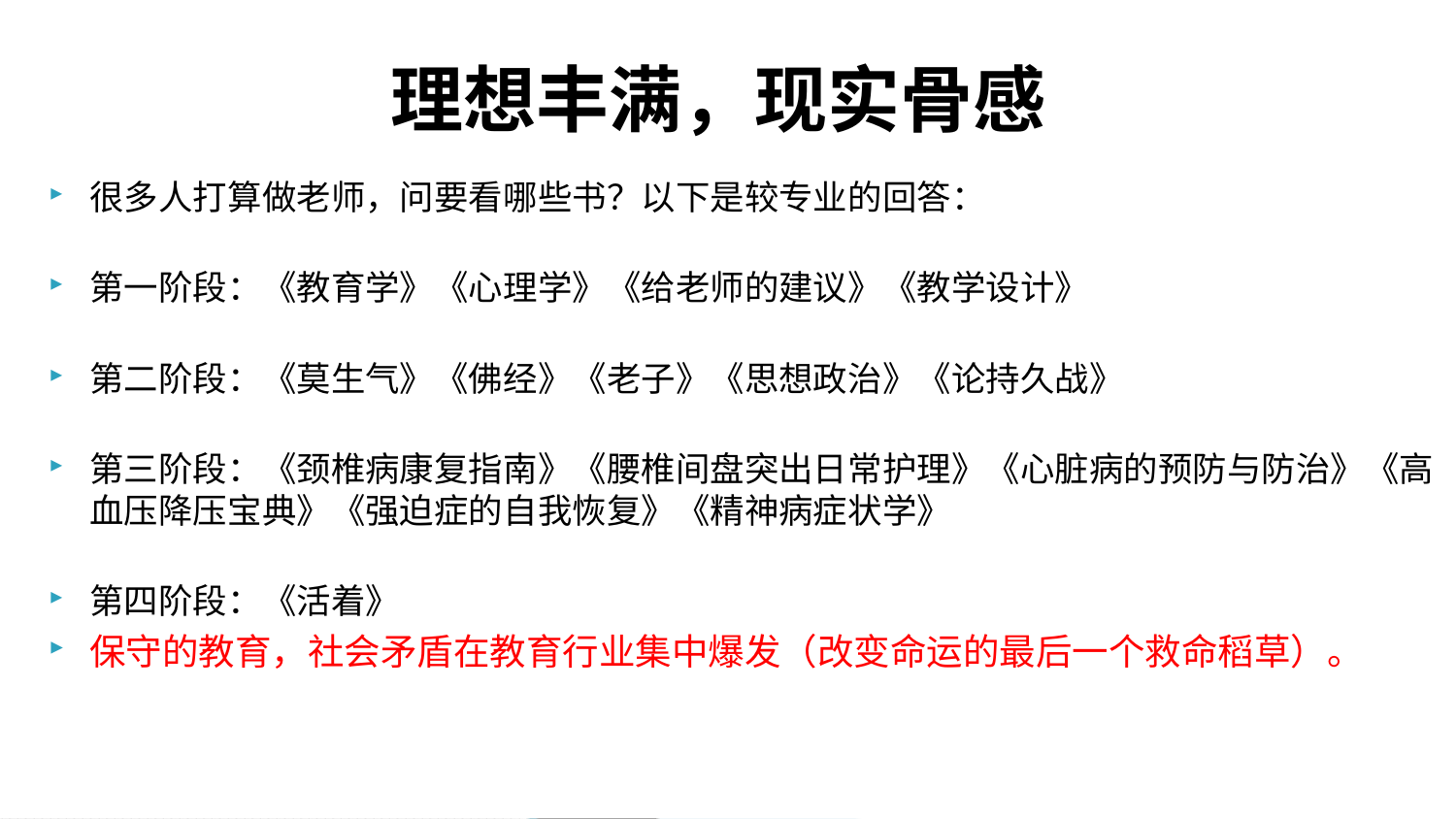

理想丰满，现实骨感
很多人打算做老师，问要看哪些书？以下是较专业的回答：
第一阶段：《教育学》《心理学》《给老师的建议》《教学设计》
第二阶段：《莫生气》《佛经》《老子》《思想政治》《论持久战》
第三阶段：《颈椎病康复指南》《腰椎间盘突出日常护理》《心脏病的预防与防治》《高血压降压宝典》《强迫症的自我恢复》《精神病症状学》
第四阶段：《活着》
保守的教育，社会矛盾在教育行业集中爆发（改变命运的最后一个救命稻草）。